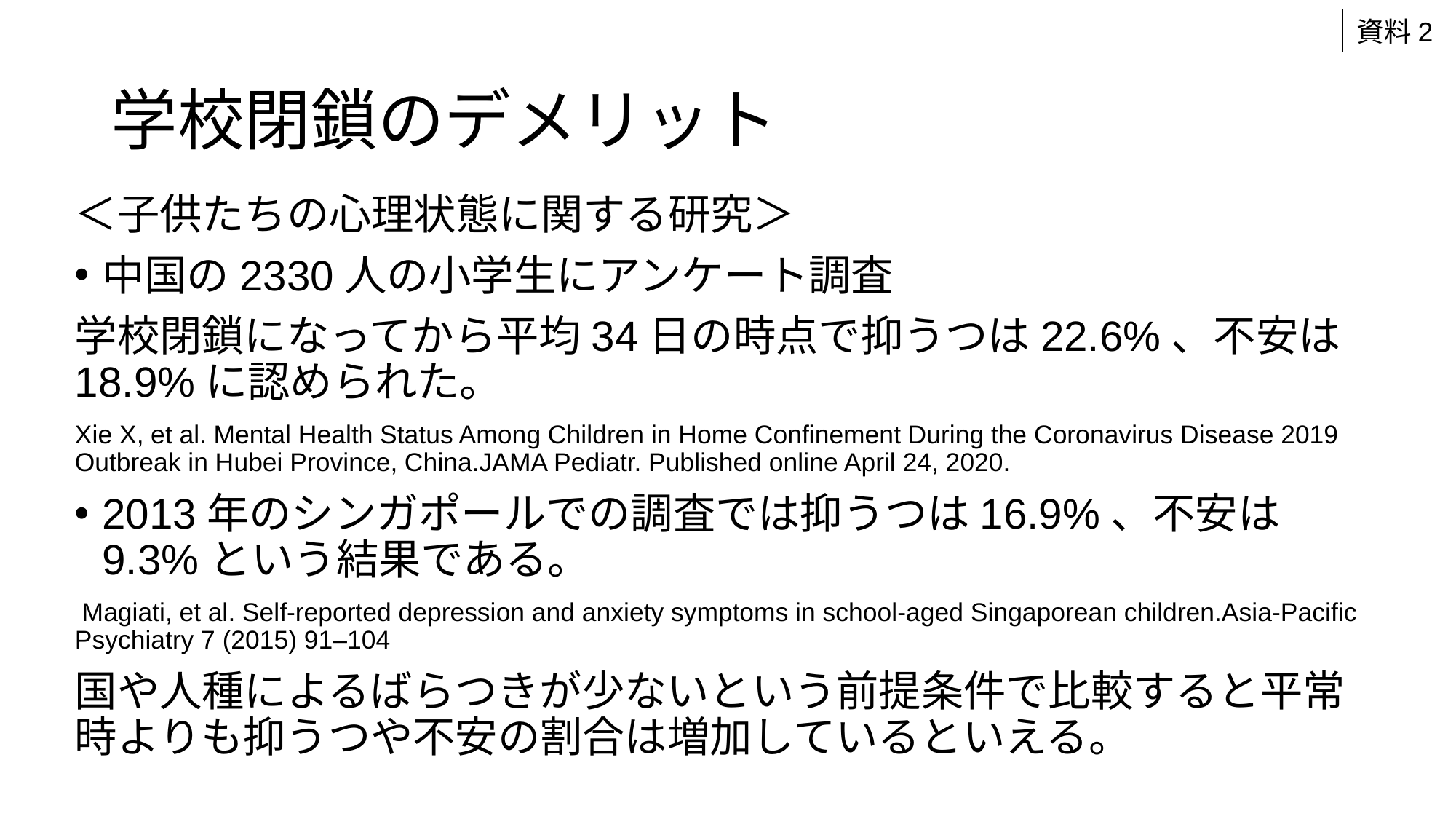

資料2
# 学校閉鎖のデメリット
＜子供たちの心理状態に関する研究＞
中国の2330人の小学生にアンケート調査
学校閉鎖になってから平均34日の時点で抑うつは22.6%、不安は18.9%に認められた。
Xie X, et al. Mental Health Status Among Children in Home Confinement During the Coronavirus Disease 2019 Outbreak in Hubei Province, China.JAMA Pediatr. Published online April 24, 2020.
2013年のシンガポールでの調査では抑うつは16.9%、不安は9.3%という結果である。
 Magiati, et al. Self-reported depression and anxiety symptoms in school-aged Singaporean children.Asia-Pacific Psychiatry 7 (2015) 91–104
国や人種によるばらつきが少ないという前提条件で比較すると平常時よりも抑うつや不安の割合は増加しているといえる。